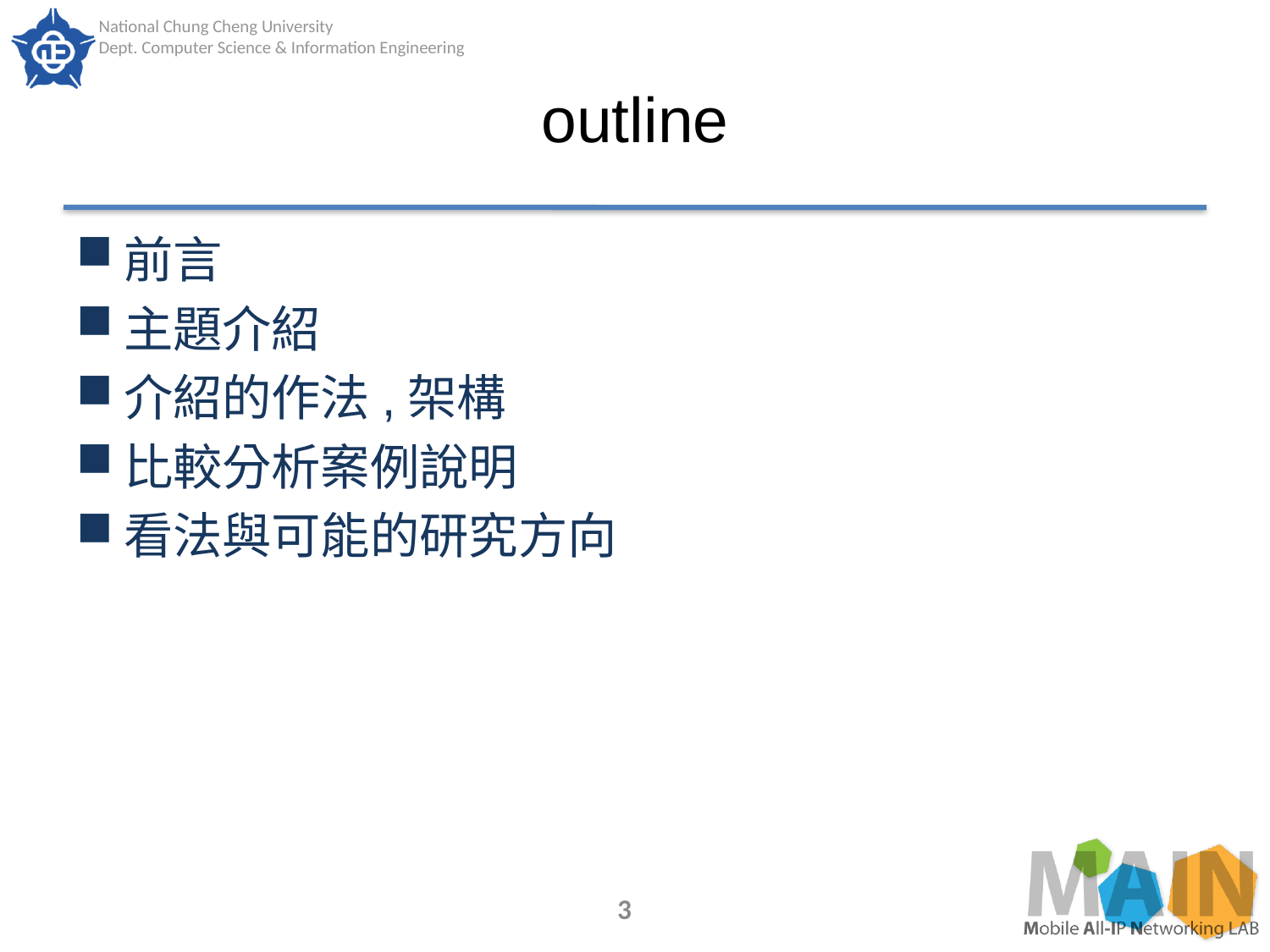

# outline
前言
主題介紹
介紹的作法,架構
比較分析案例說明
看法與可能的研究方向
3